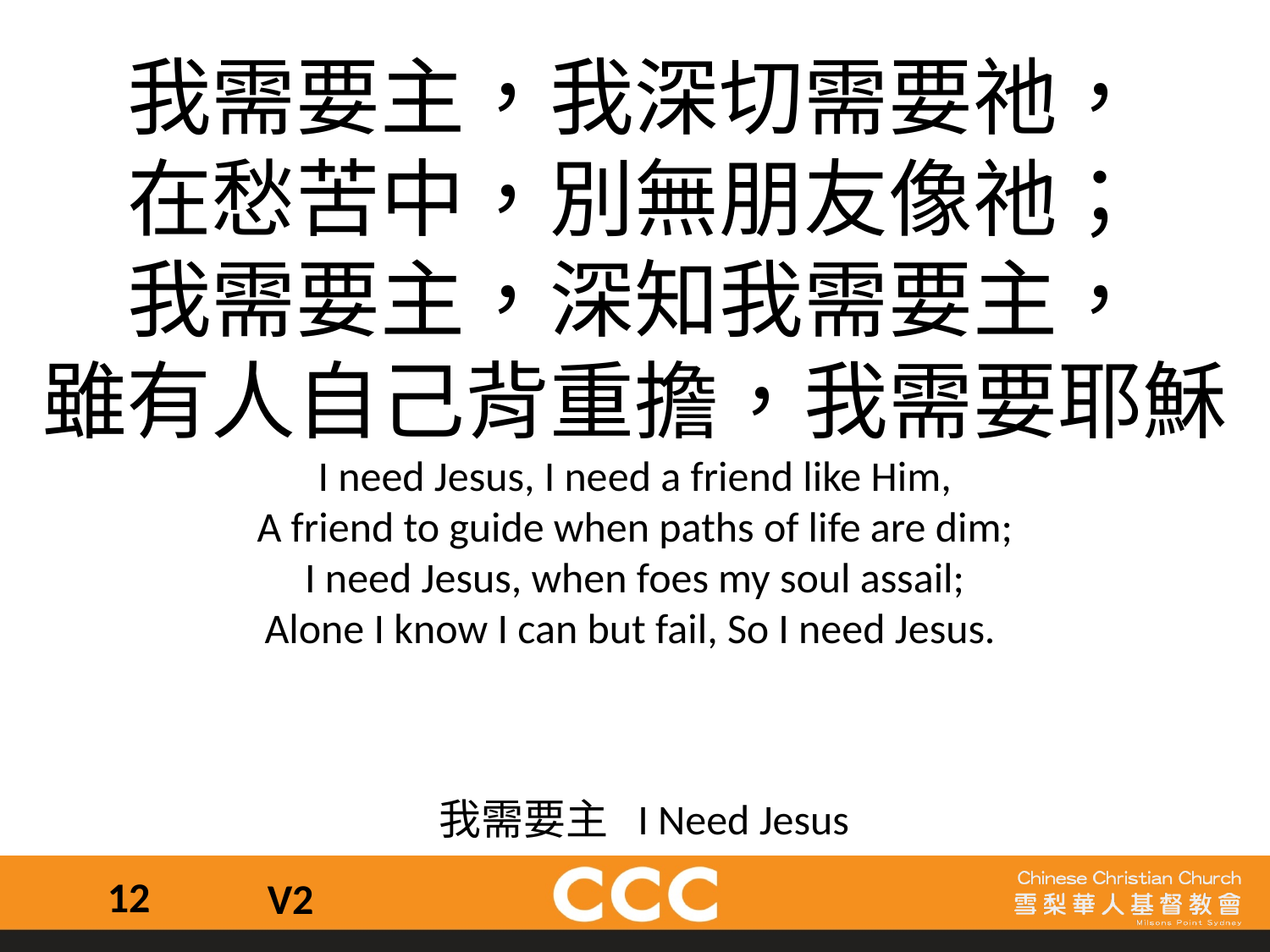

我需要主，我深切需要祂，
在愁苦中，別無朋友像祂；
我需要主，深知我需要主，
雖有人自己背重擔，我需要耶穌
I need Jesus, I need a friend like Him,
A friend to guide when paths of life are dim;
I need Jesus, when foes my soul assail;
Alone I know I can but fail, So I need Jesus.

 我需要主  I Need Jesus
12
V2